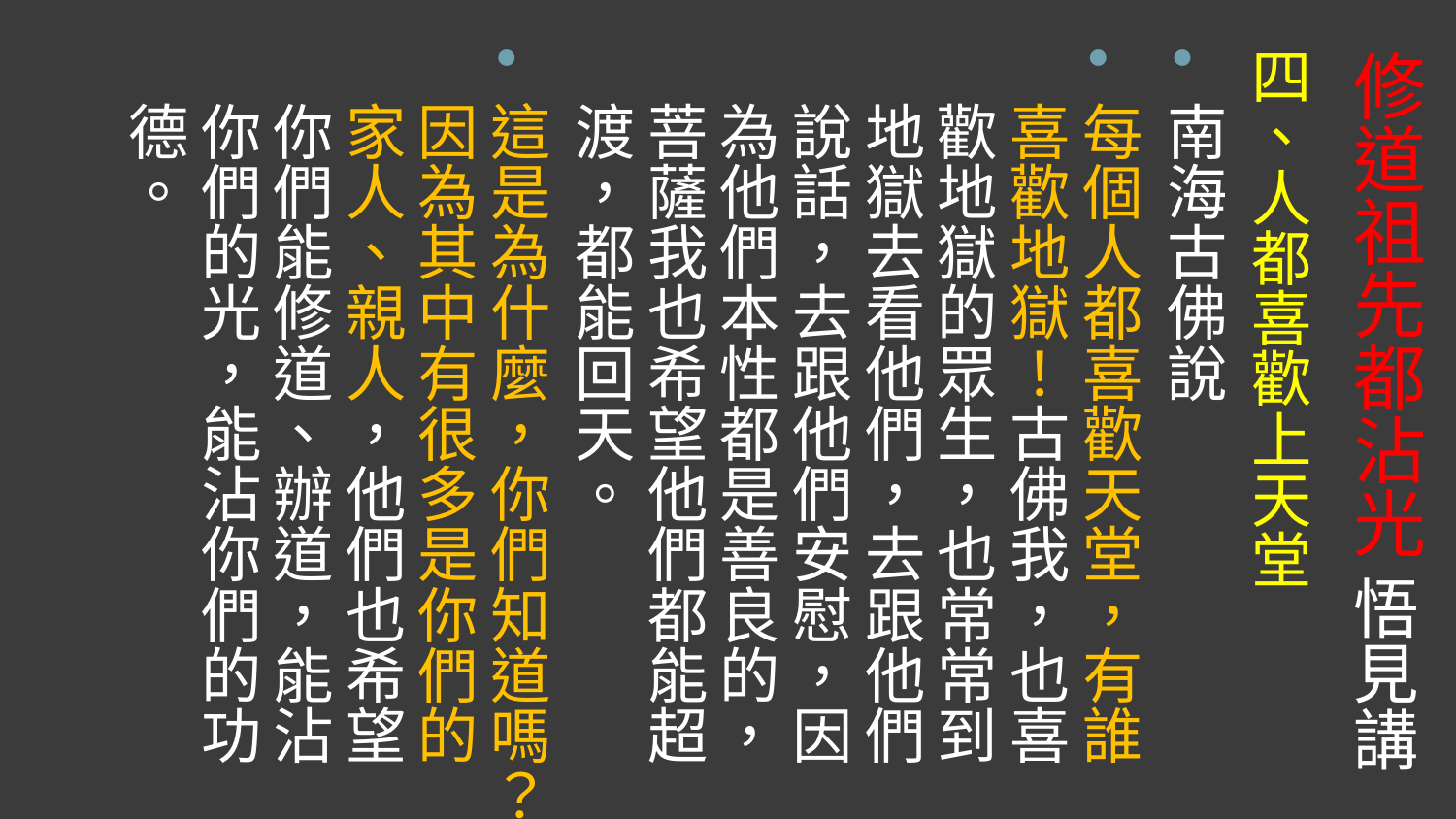

四、人都喜歡上天堂
南海古佛說
每個人都喜歡天堂，有誰喜歡地獄！古佛我，也喜歡地獄的眾生，也常常到地獄去看他們，去跟他們說話，去跟他們安慰，因為他們本性都是善良的，菩薩我也希望他們都能超渡，都能回天。
這是為什麼，你們知道嗎？因為其中有很多是你們的家人、親人，他們也希望你們能修道、辦道，能沾你們的光，能沾你們的功德。

# 修道祖先都沾光 悟見講